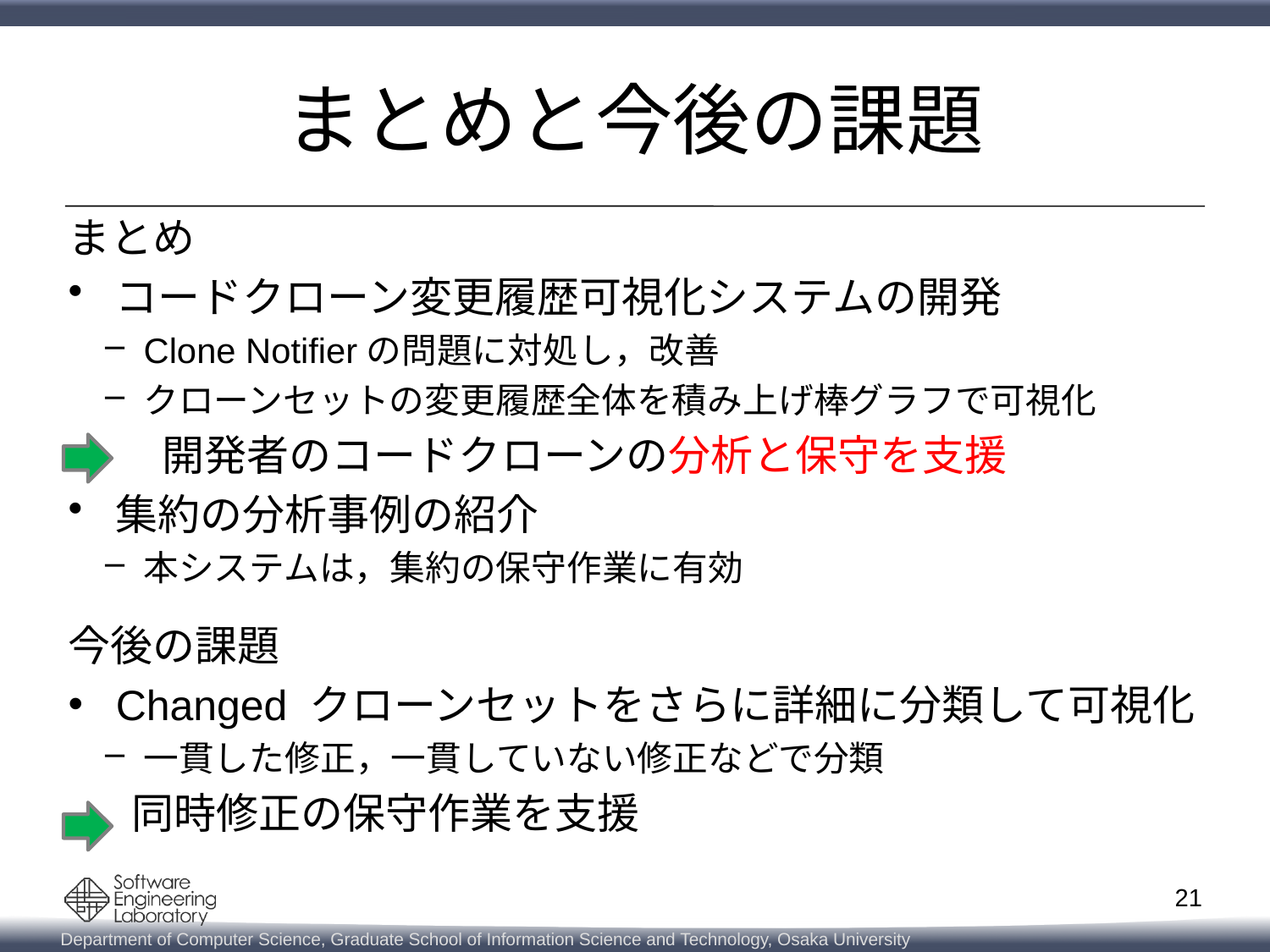

# まとめと今後の課題
まとめ
コードクローン変更履歴可視化システムの開発
Clone Notifierの問題に対処し，改善
クローンセットの変更履歴全体を積み上げ棒グラフで可視化
　　 開発者のコードクローンの分析と保守を支援
集約の分析事例の紹介
本システムは，集約の保守作業に有効

今後の課題
Changed クローンセットをさらに詳細に分類して可視化
一貫した修正，一貫していない修正などで分類
同時修正の保守作業を支援

21